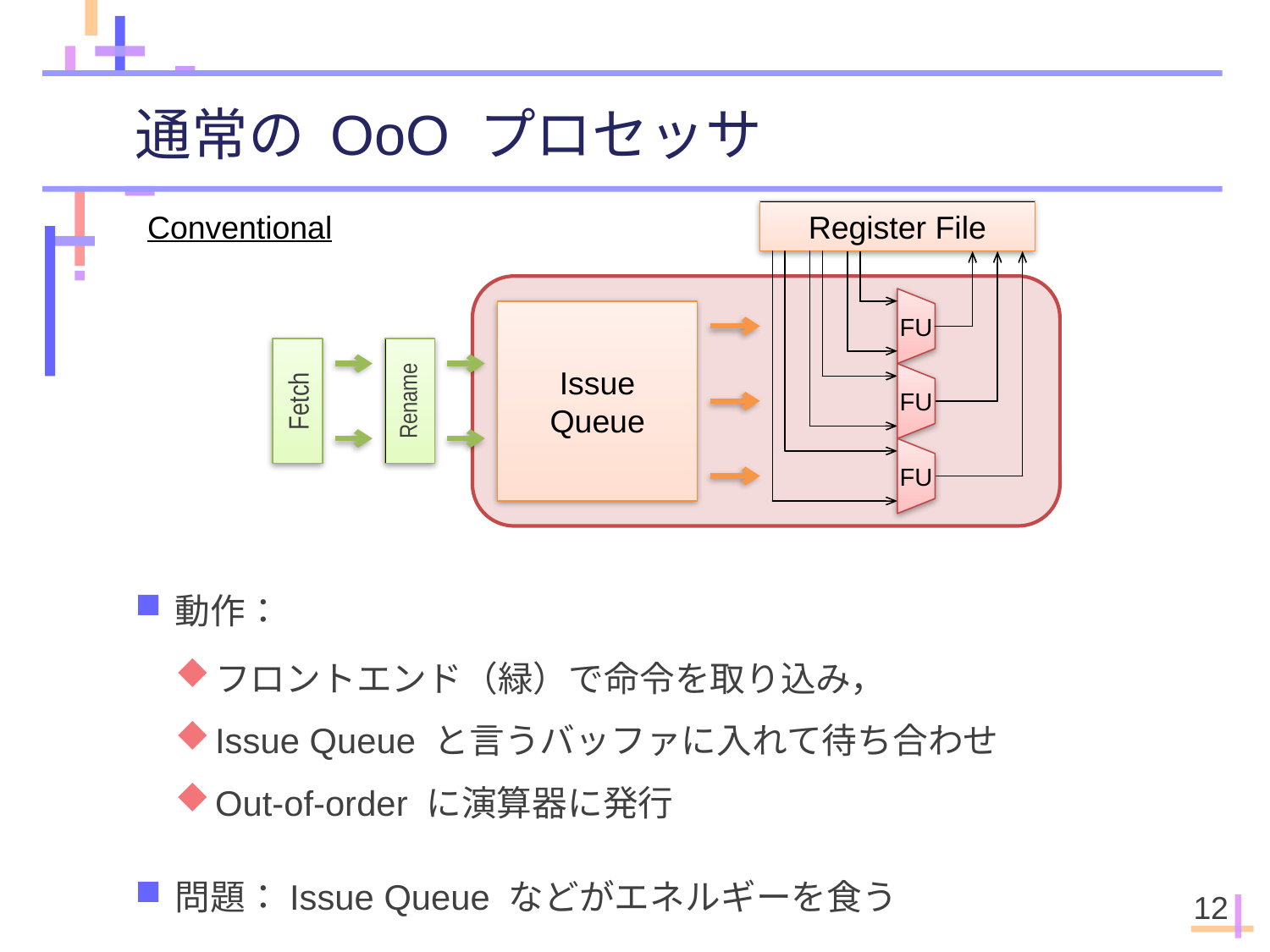

# 通常の OoO プロセッサ
Conventional
Register File
FU
FU
FU

Issue
Queue
Fetch
Rename
動作：
フロントエンド（緑）で命令を取り込み，
Issue Queue と言うバッファに入れて待ち合わせ
Out-of-order に演算器に発行
問題：Issue Queue などがエネルギーを食う
12